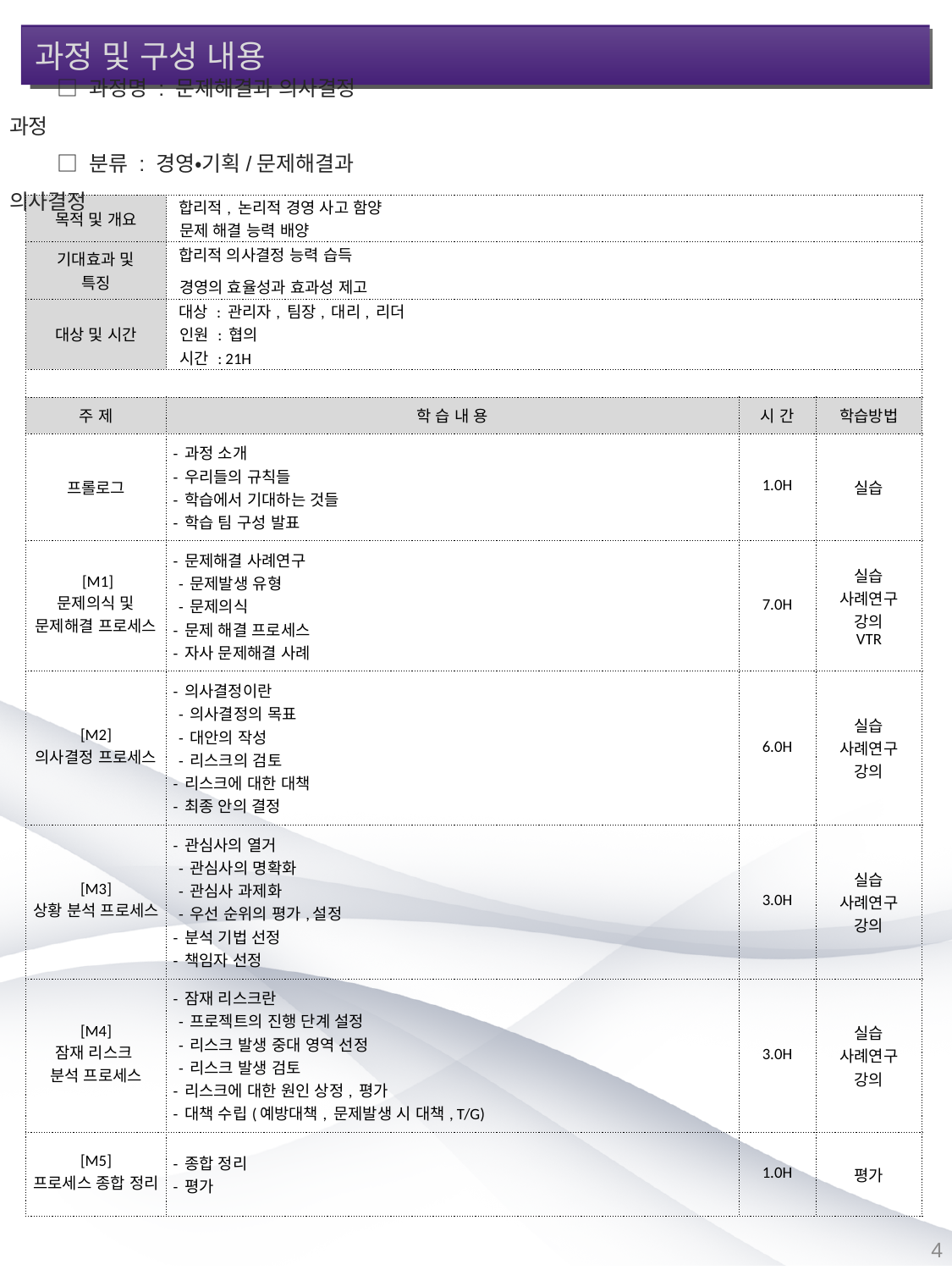

과정 및 구성 내용
□ 과정명 : 문제해결과 의사결정 과정
□ 분류 : 경영•기획/문제해결과 의사결정
| 목적 및 개요 | 합리적, 논리적 경영 사고 함양 문제 해결 능력 배양 |  |  |
| --- | --- | --- | --- |
| 기대효과 및 특징 | 합리적 의사결정 능력 습득 경영의 효율성과 효과성 제고 |  |  |
| 대상 및 시간 | 대상 : 관리자, 팀장, 대리, 리더 인원 : 협의 시간 : 21H |  |  |
|  |  |  |  |
| 주 제 | 학 습 내 용 | 시 간 | 학습방법 |
| 프롤로그 | - 과정 소개 - 우리들의 규칙들 - 학습에서 기대하는 것들 - 학습 팀 구성 발표 | 1.0H | 실습 |
| [M1] 문제의식 및 문제해결 프로세스 | - 문제해결 사례연구 - 문제발생 유형 - 문제의식 - 문제 해결 프로세스 - 자사 문제해결 사례 | 7.0H | 실습 사례연구 강의 VTR |
| [M2] 의사결정 프로세스 | - 의사결정이란 - 의사결정의 목표 - 대안의 작성 - 리스크의 검토 - 리스크에 대한 대책 - 최종 안의 결정 | 6.0H | 실습 사례연구 강의 |
| [M3] 상황 분석 프로세스 | - 관심사의 열거 - 관심사의 명확화 - 관심사 과제화 - 우선 순위의 평가,설정 - 분석 기법 선정 - 책임자 선정 | 3.0H | 실습 사례연구 강의 |
| [M4] 잠재 리스크 분석 프로세스 | - 잠재 리스크란 - 프로젝트의 진행 단계 설정 - 리스크 발생 중대 영역 선정 - 리스크 발생 검토 - 리스크에 대한 원인 상정, 평가 - 대책 수립(예방대책, 문제발생 시 대책, T/G) | 3.0H | 실습 사례연구 강의 |
| [M5] 프로세스 종합 정리 | - 종합 정리 - 평가 | 1.0H | 평가 |
4